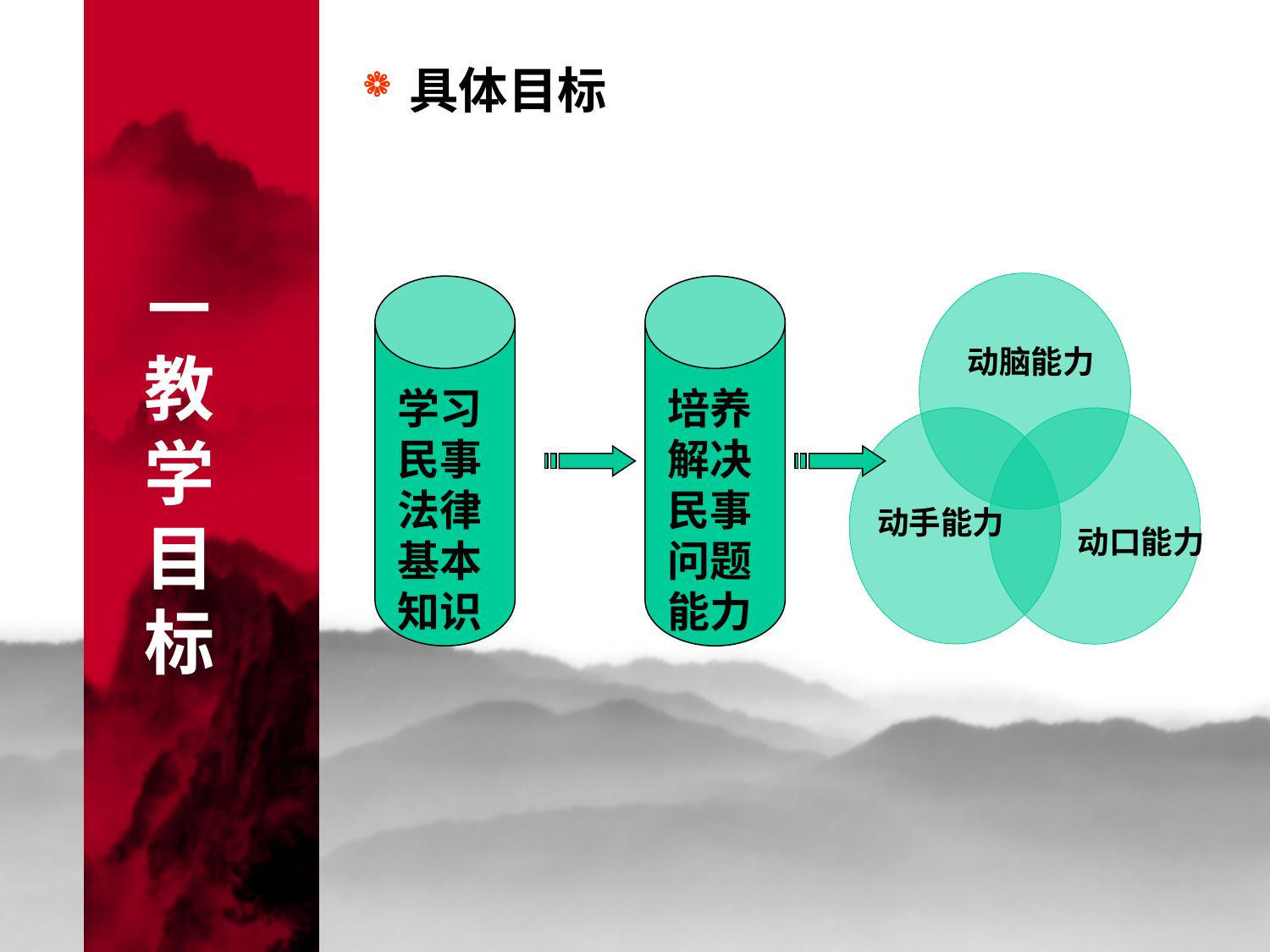

一
教
学
目
标
具体目标

动脑能力
学习民事法律基本知识
培养解决民事问题能力

动手能力
动口能力